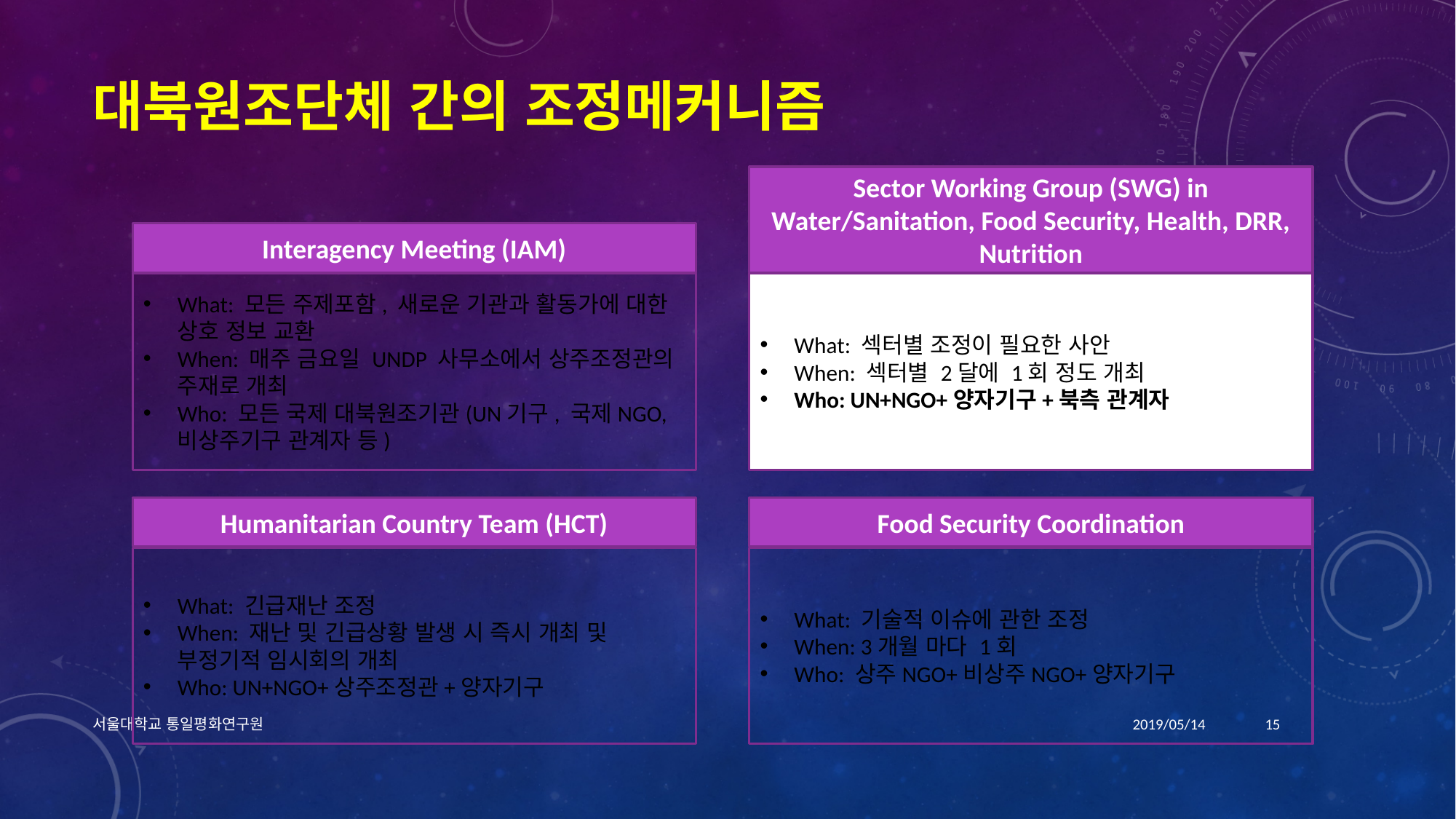

# 대북원조단체 간의 조정메커니즘
Sector Working Group (SWG) in Water/Sanitation, Food Security, Health, DRR, Nutrition
Interagency Meeting (IAM)
What: 모든 주제포함, 새로운 기관과 활동가에 대한 상호 정보 교환
When: 매주 금요일 UNDP 사무소에서 상주조정관의 주재로 개최
Who: 모든 국제 대북원조기관(UN기구, 국제NGO, 비상주기구 관계자 등)
What: 섹터별 조정이 필요한 사안
When: 섹터별 2달에 1회 정도 개최
Who: UN+NGO+양자기구+북측 관계자
Humanitarian Country Team (HCT)
Food Security Coordination
What: 긴급재난 조정
When: 재난 및 긴급상황 발생 시 즉시 개최 및 부정기적 임시회의 개최
Who: UN+NGO+상주조정관+양자기구
What: 기술적 이슈에 관한 조정
When: 3개월 마다 1회
Who: 상주NGO+비상주NGO+양자기구
서울대학교 통일평화연구원
2019/05/14
15